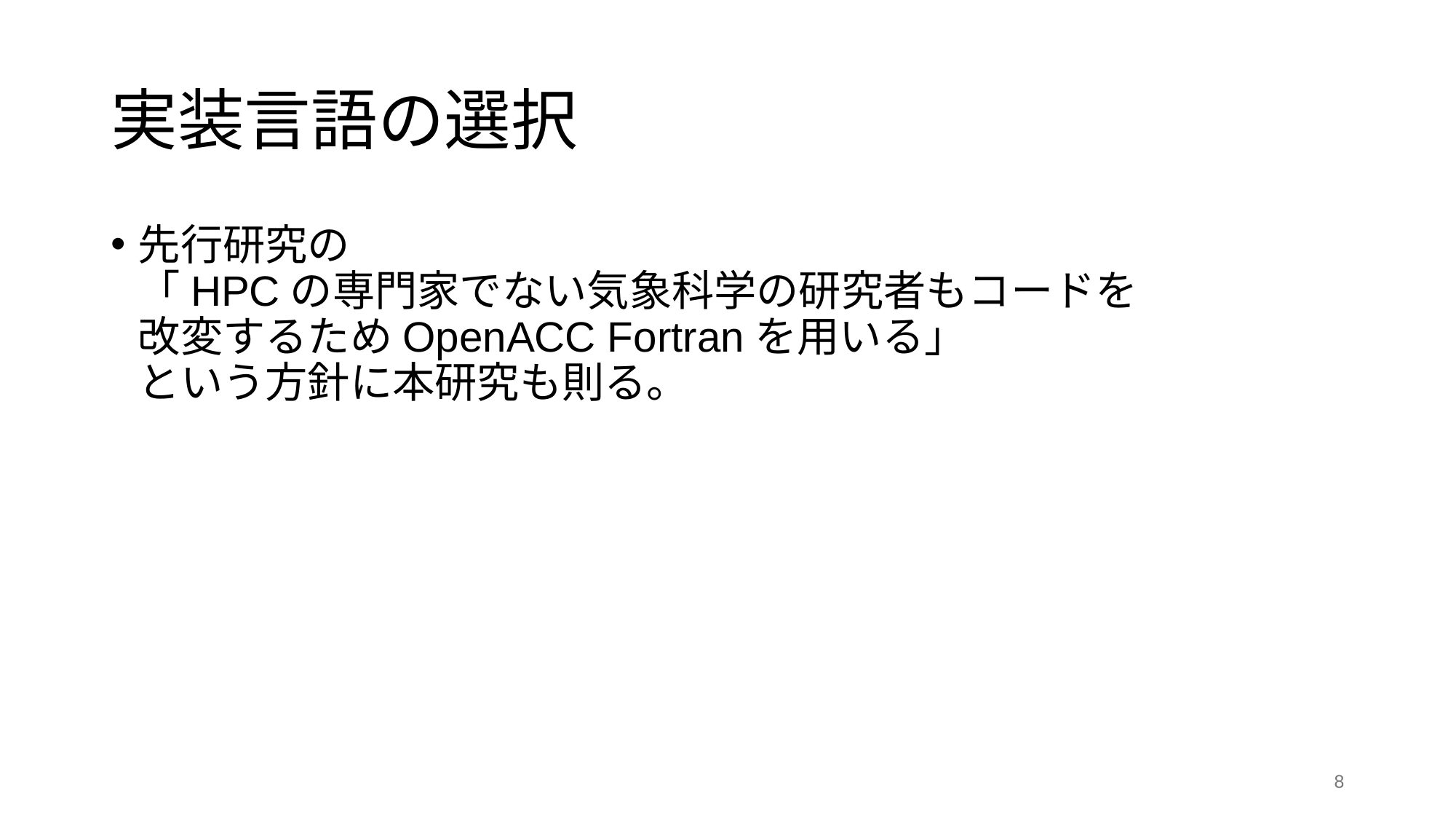

# 実装言語の選択
先行研究の
「HPCの専門家でない気象科学の研究者もコードを
改変するためOpenACC Fortranを用いる」
という方針に本研究も則る。
8